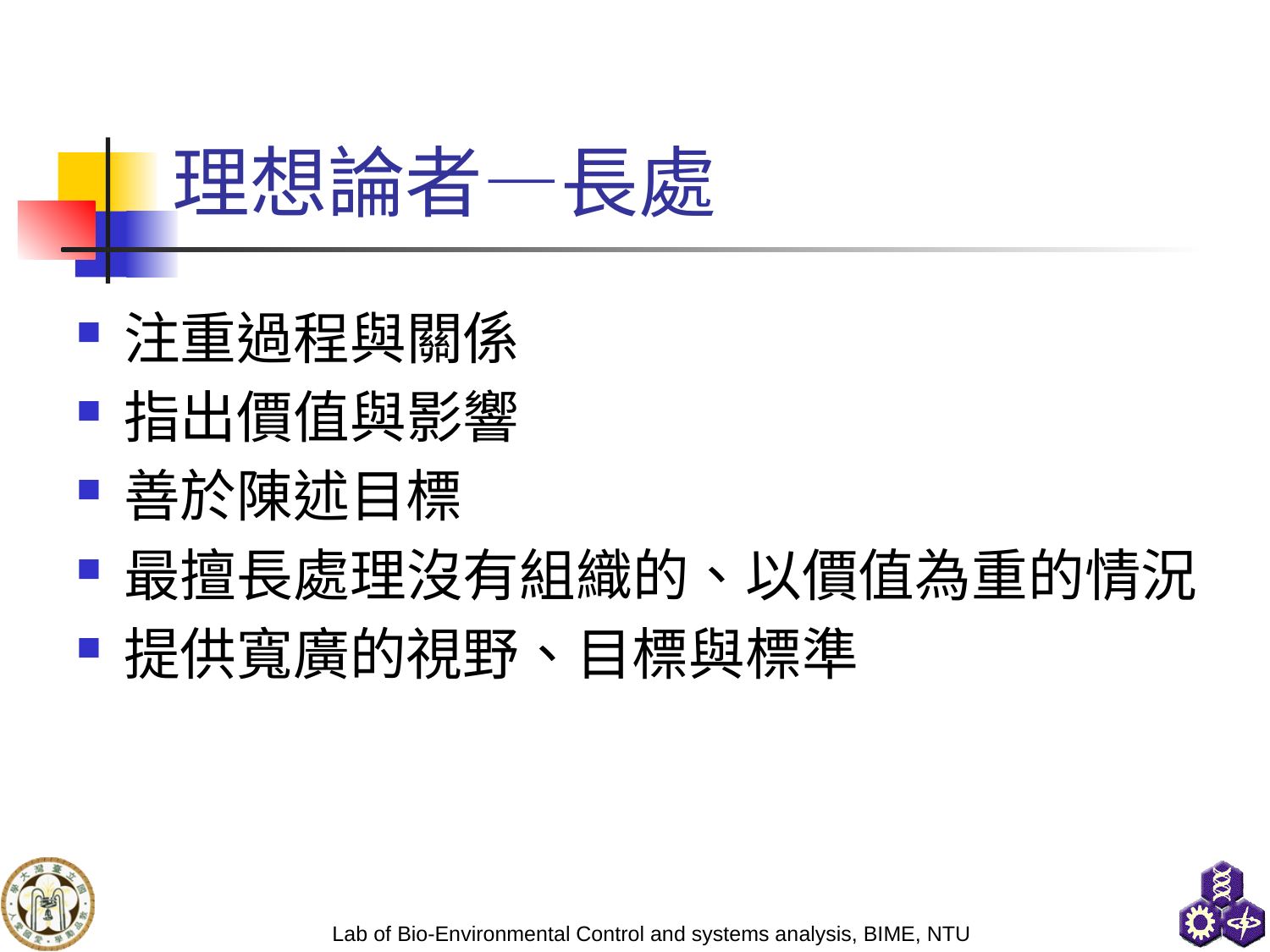

# 理想論者—長處
注重過程與關係
指出價值與影響
善於陳述目標
最擅長處理沒有組織的、以價值為重的情況
提供寬廣的視野、目標與標準